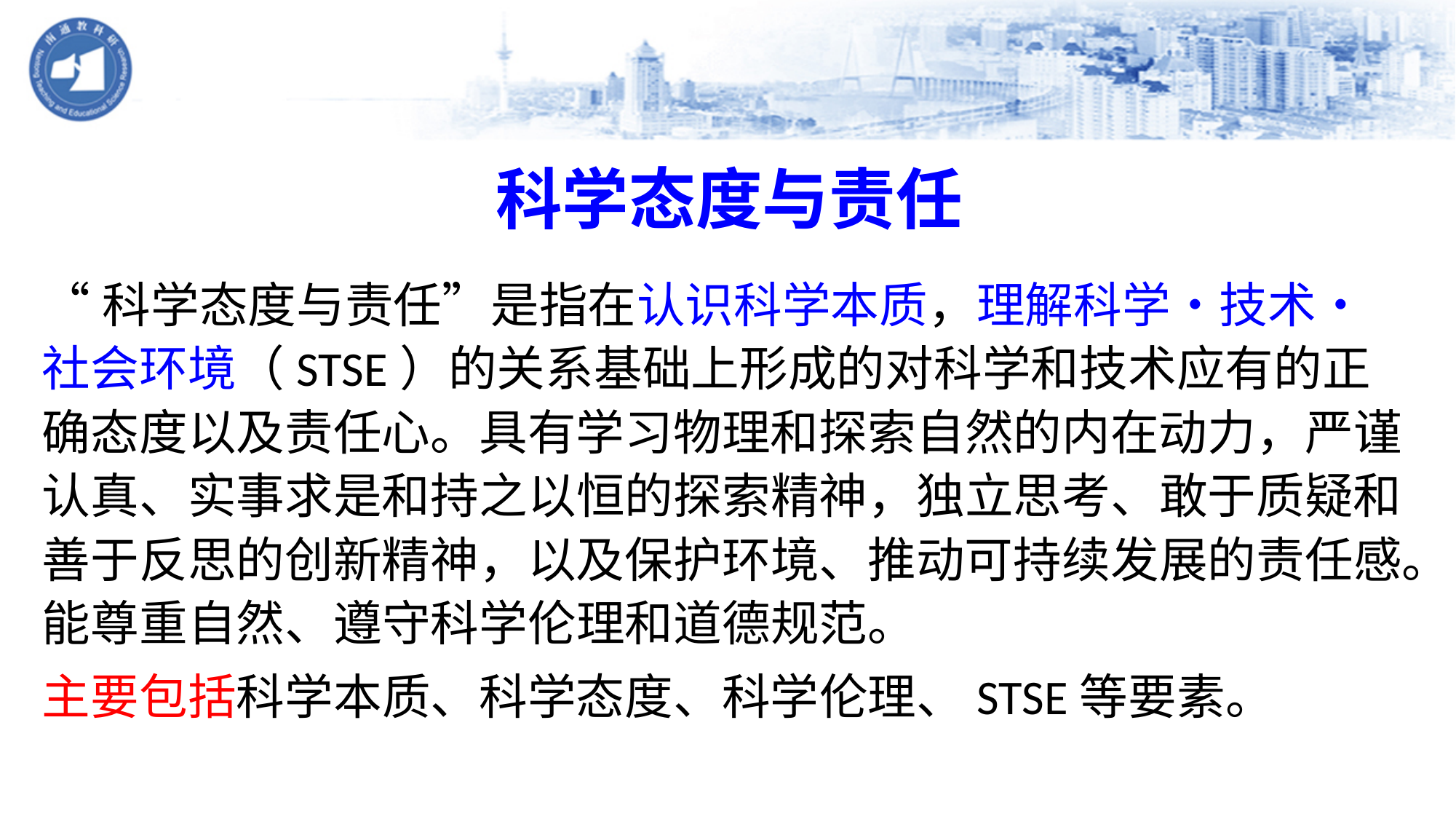

# 科学态度与责任
“科学态度与责任”是指在认识科学本质，理解科学•技术•社会环境（STSE）的关系基础上形成的对科学和技术应有的正确态度以及责任心。具有学习物理和探索自然的内在动力，严谨认真、实事求是和持之以恒的探索精神，独立思考、敢于质疑和善于反思的创新精神，以及保护环境、推动可持续发展的责任感。能尊重自然、遵守科学伦理和道德规范。
主要包括科学本质、科学态度、科学伦理、STSE等要素。